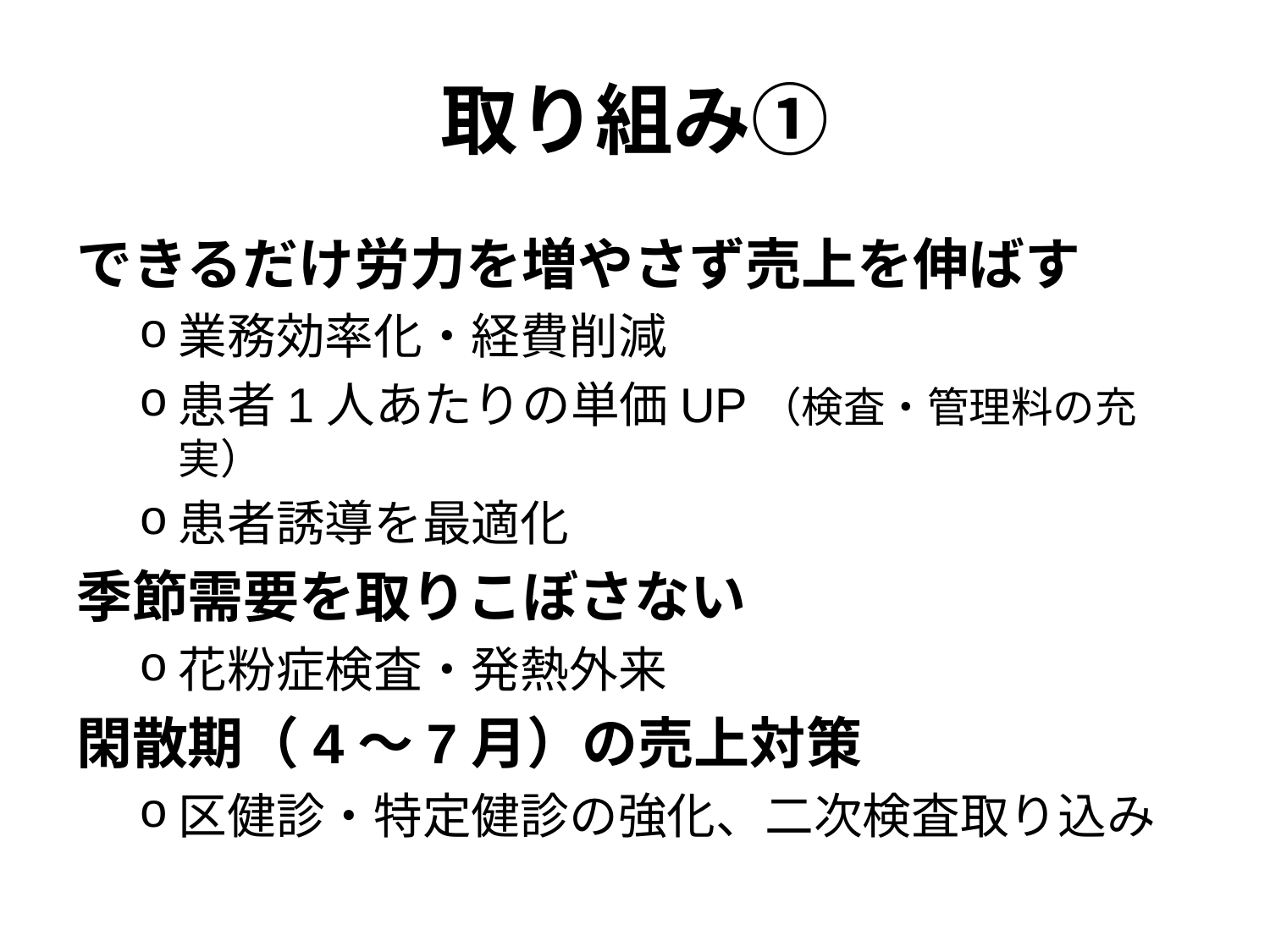

# 取り組み①
できるだけ労力を増やさず売上を伸ばす
業務効率化・経費削減
患者1人あたりの単価UP（検査・管理料の充実）
患者誘導を最適化
季節需要を取りこぼさない
花粉症検査・発熱外来
閑散期（4〜7月）の売上対策
区健診・特定健診の強化、二次検査取り込み